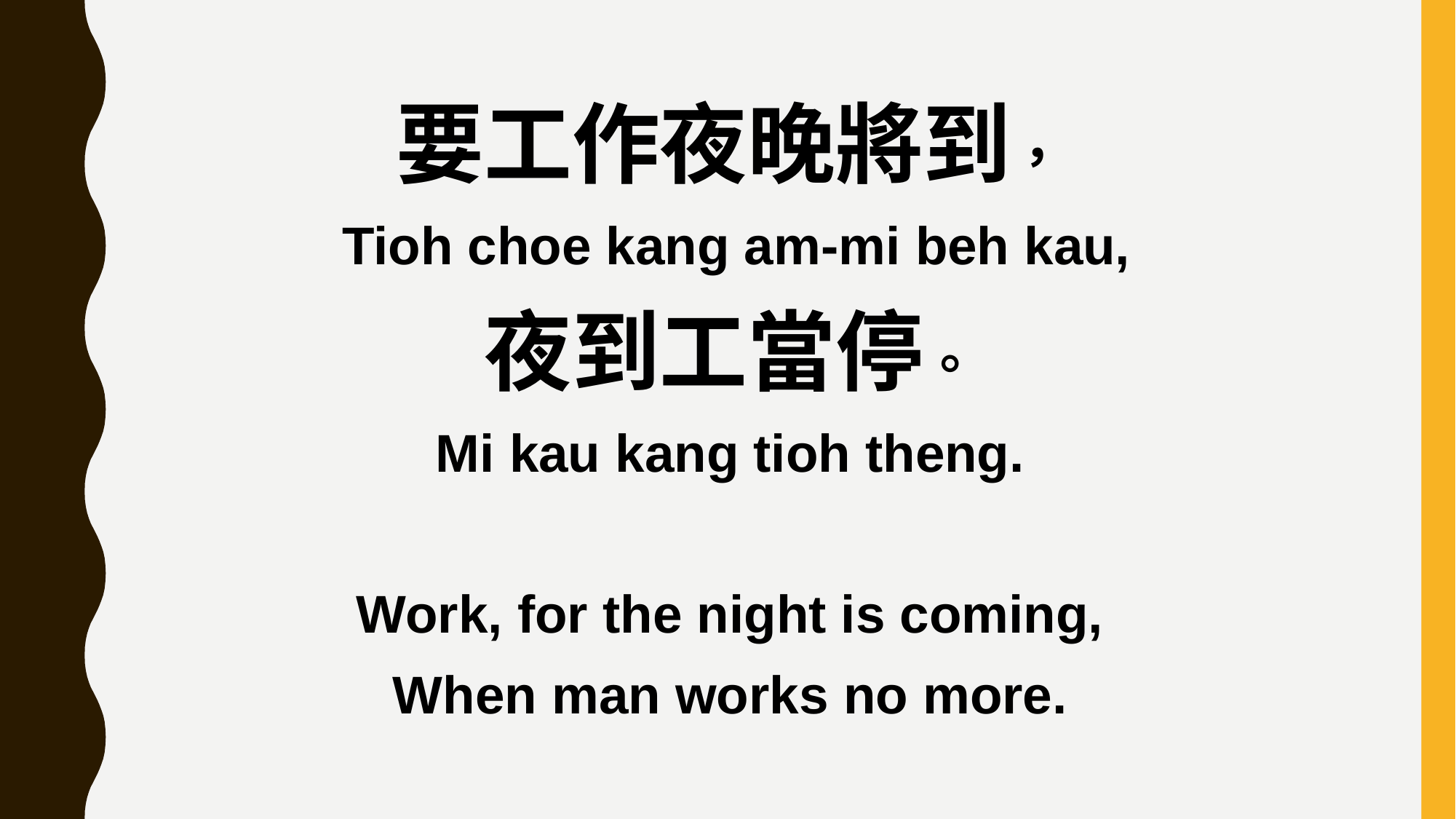

要工作夜晚將到，
 Tioh choe kang am-mi beh kau,
夜到工當停。
Mi kau kang tioh theng.

Work, for the night is coming,
When man works no more.